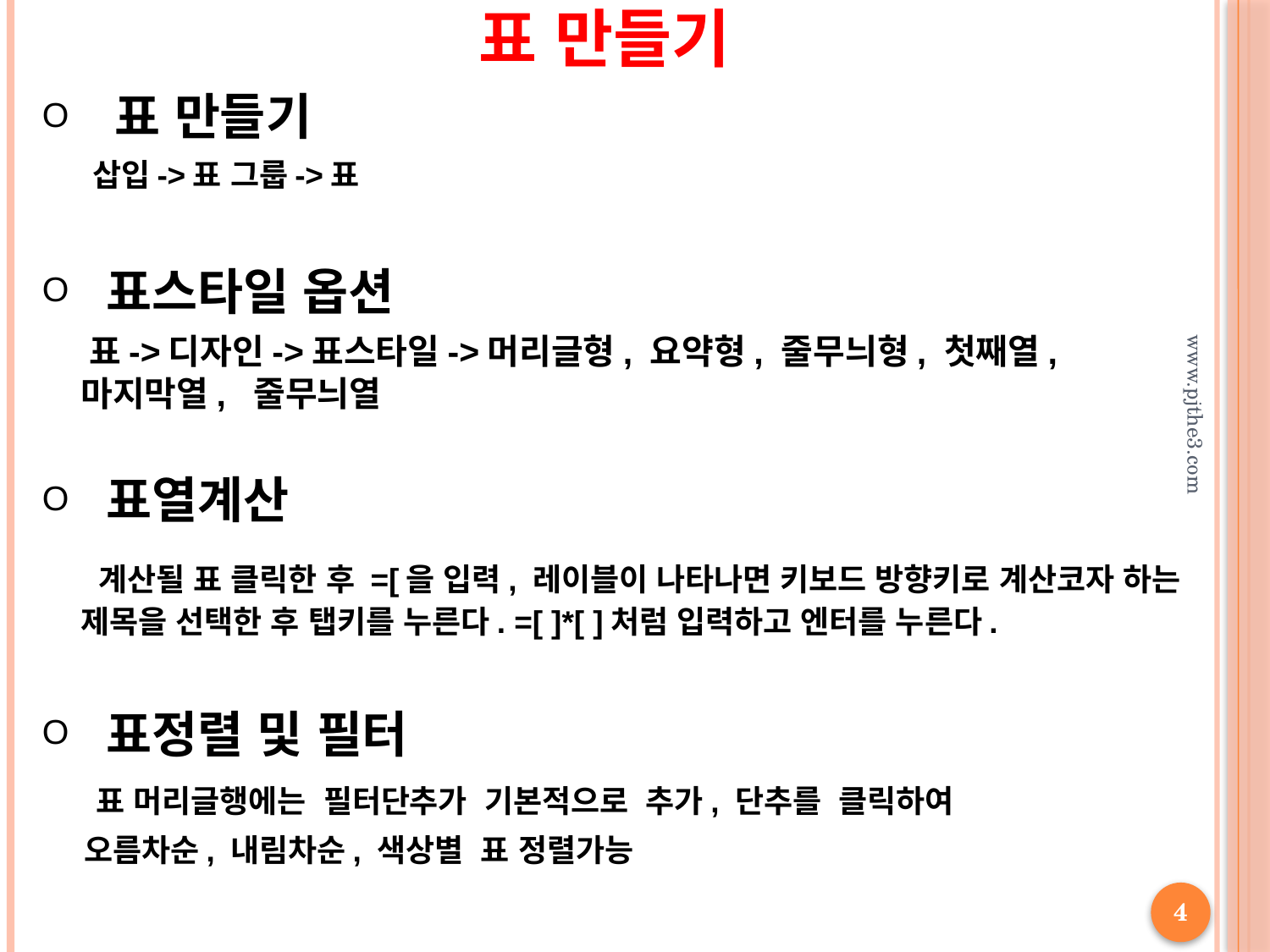

표 만들기
표 만들기
     삽입->표 그룹->표

 표스타일 옵션
    표->디자인->표스타일->머리글형, 요약형, 줄무늬형, 첫째열, 마지막열,  줄무늬열

 표열계산
   계산될 표 클릭한 후 =[을 입력, 레이블이 나타나면 키보드 방향키로 계산코자 하는 제목을 선택한 후 탭키를 누른다. =[ ]*[ ]처럼 입력하고 엔터를 누른다.

 표정렬 및 필터
    표 머리글행에는  필터단추가  기본적으로  추가, 단추를  클릭하여
    오름차순, 내림차순, 색상별  표 정렬가능

www.pjthe3.com
4